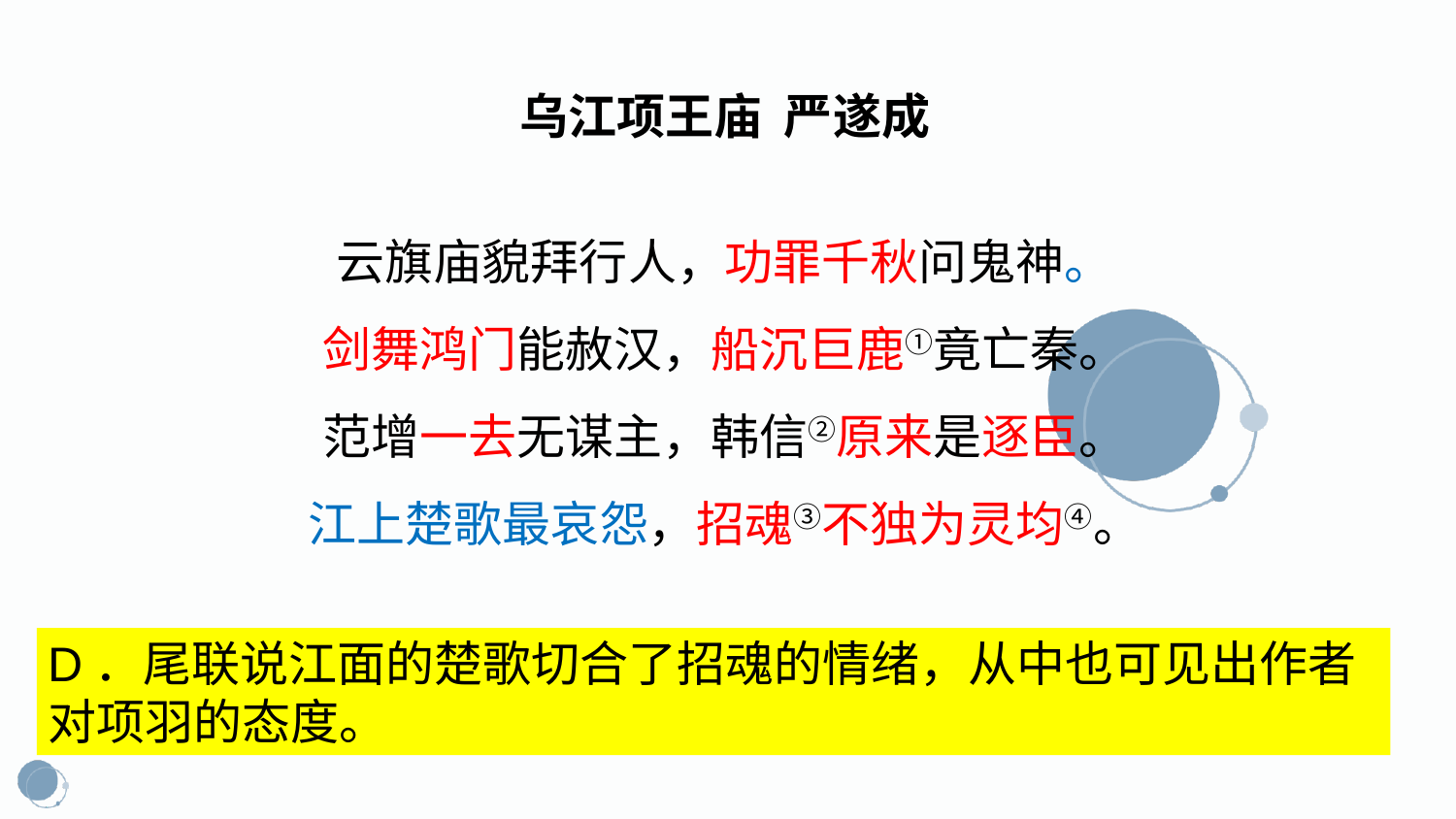

乌江项王庙  严遂成

云旗庙貌拜行人，功罪千秋问鬼神。
剑舞鸿门能赦汉，船沉巨鹿①竟亡秦。
范增一去无谋主，韩信②原来是逐臣。
江上楚歌最哀怨，招魂③不独为灵均④。
D．尾联说江面的楚歌切合了招魂的情绪，从中也可见出作者对项羽的态度。